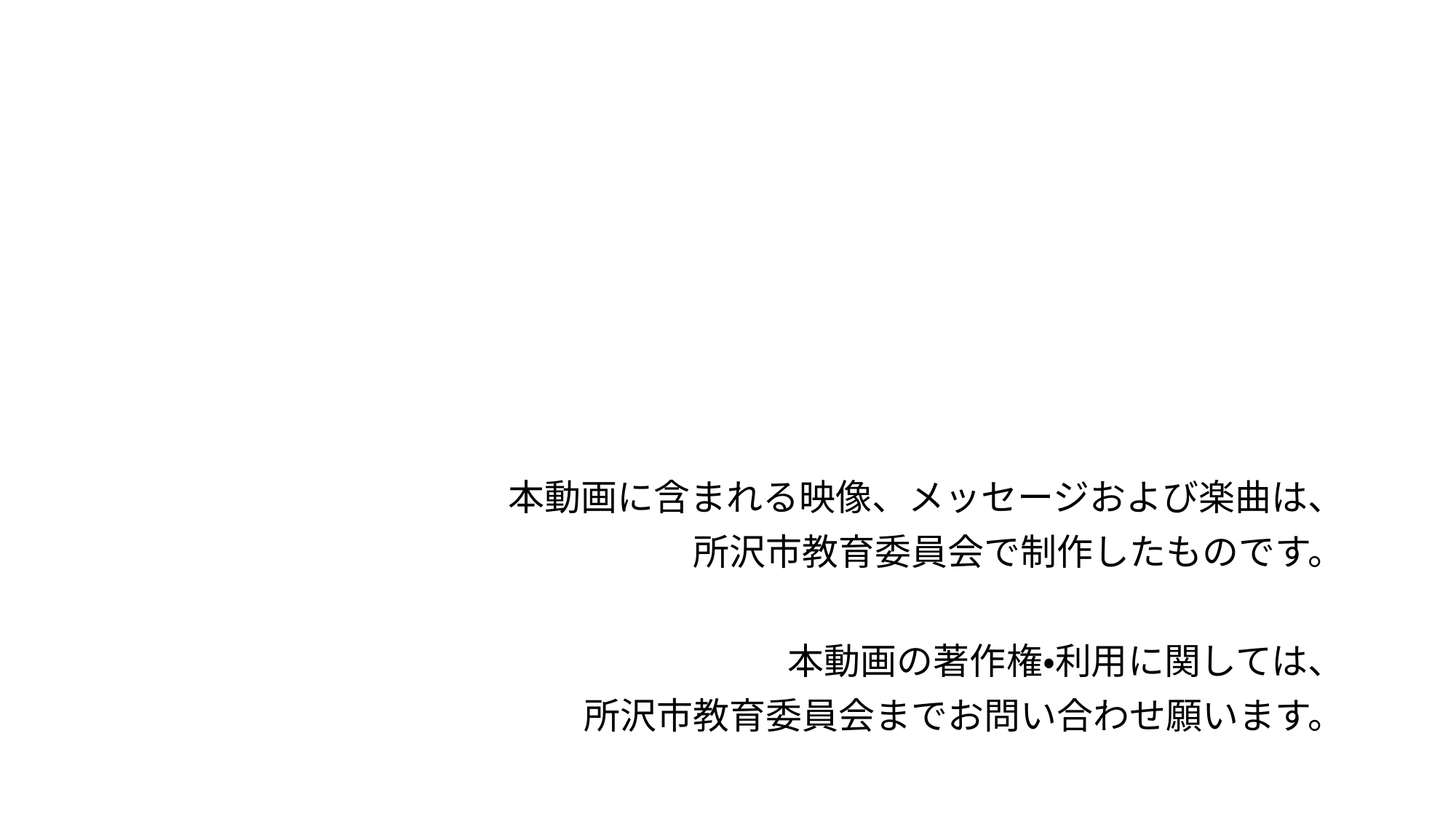

本動画に含まれる映像、メッセージおよび楽曲は、
所沢市教育委員会で制作したものです。

本動画の著作権・利用に関しては、
所沢市教育委員会までお問い合わせ願います。